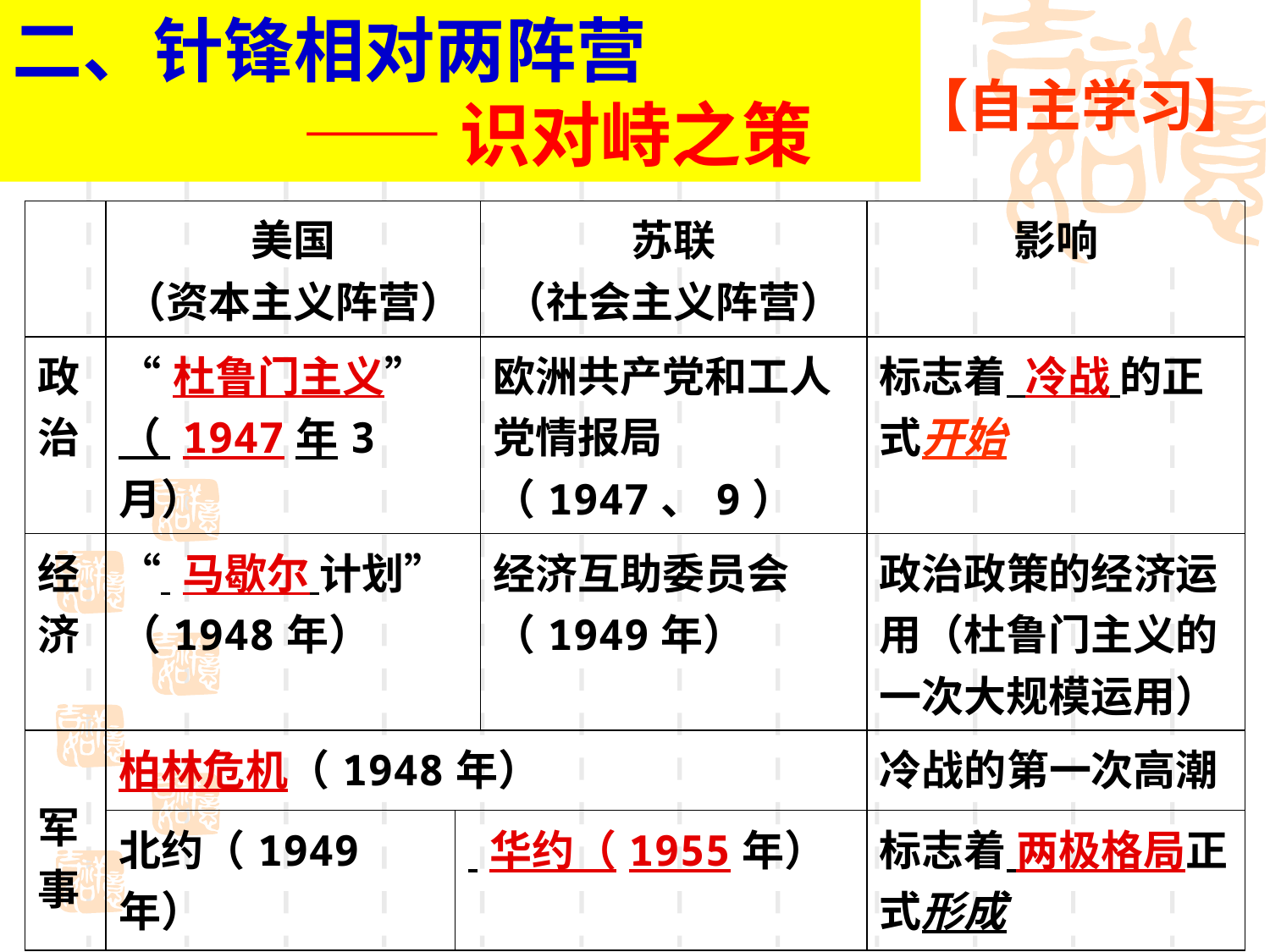

二、针锋相对两阵营
                  ——识对峙之策
【自主学习】
|  | 美国 （资本主义阵营） |  | 苏联 （社会主义阵营） | 影响 |
| --- | --- | --- | --- | --- |
| 政治 | “杜鲁门主义” （ 1947年3月） |  | 欧洲共产党和工人党情报局（1947、9） | 标志着 冷战 的正式开始 |
| 经济 | “ 马歇尔 计划”（1948年） |  | 经济互助委员会（1949年） | 政治政策的经济运用（杜鲁门主义的一次大规模运用） |
| 军事 | 柏林危机（1948年） |  |  | 冷战的第一次高潮 |
|  | 北约（1949年） | 华约（1955年） |  | 标志着 两极格局正式形成 |